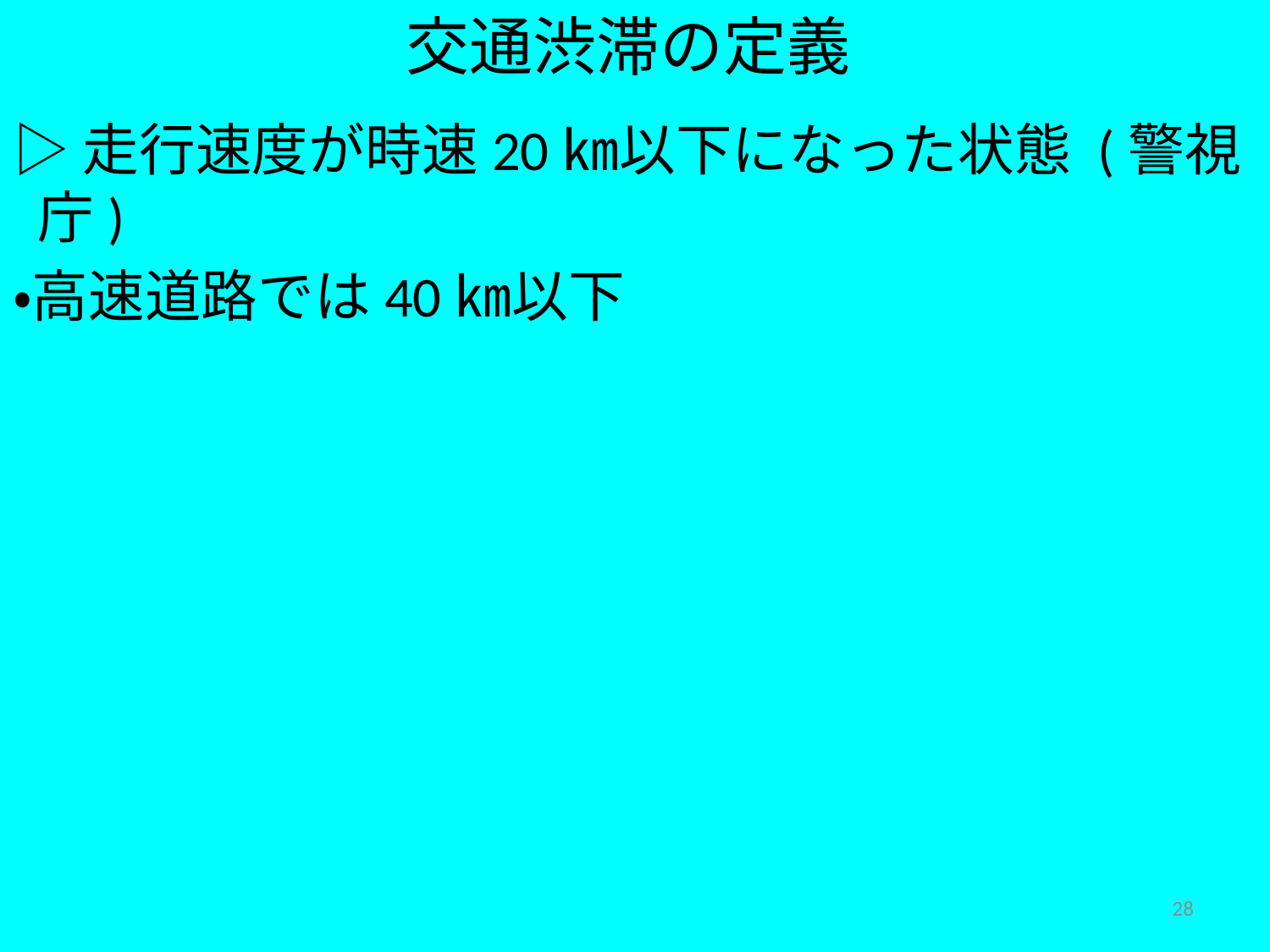

交通渋滞の定義

▷走行速度が時速20㎞以下になった状態 (警視庁)
・高速道路では40㎞以下

28